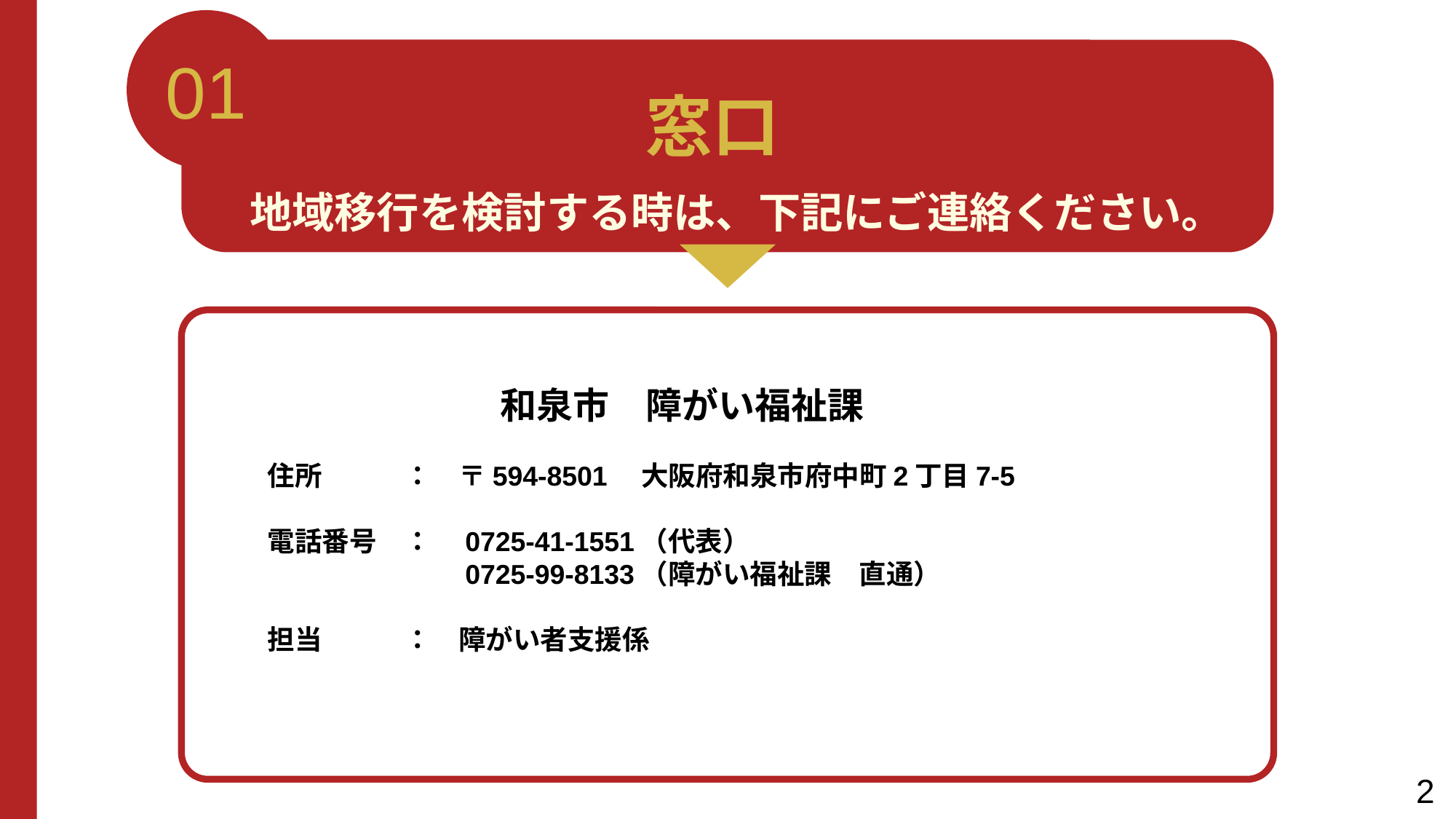

01

窓口
地域移行を検討する時は、下記にご連絡ください。

和泉市　障がい福祉課
　　
　　住所　　　：　〒594-8501　大阪府和泉市府中町2丁目7-5

　　電話番号　：　0725-41-1551（代表）
　　　　　　　　　0725-99-8133（障がい福祉課　直通）
　　担当　　　：　障がい者支援係